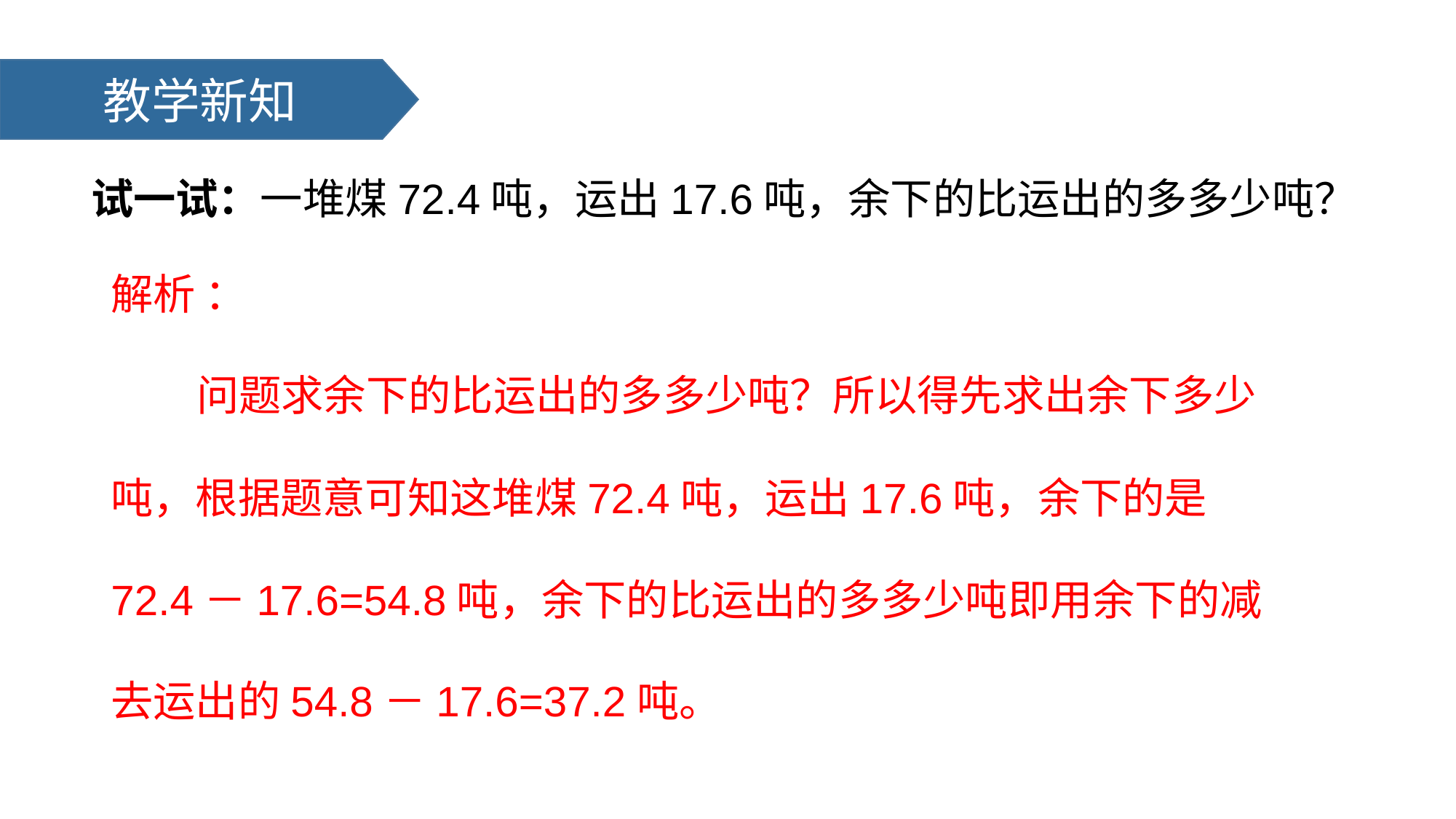

教学新知
试一试：一堆煤72.4吨，运出17.6吨，余下的比运出的多多少吨？
解析 ：
        问题求余下的比运出的多多少吨？所以得先求出余下多少吨，根据题意可知这堆煤72.4吨，运出17.6吨，余下的是72.4－17.6=54.8吨，余下的比运出的多多少吨即用余下的减去运出的54.8－17.6=37.2吨。